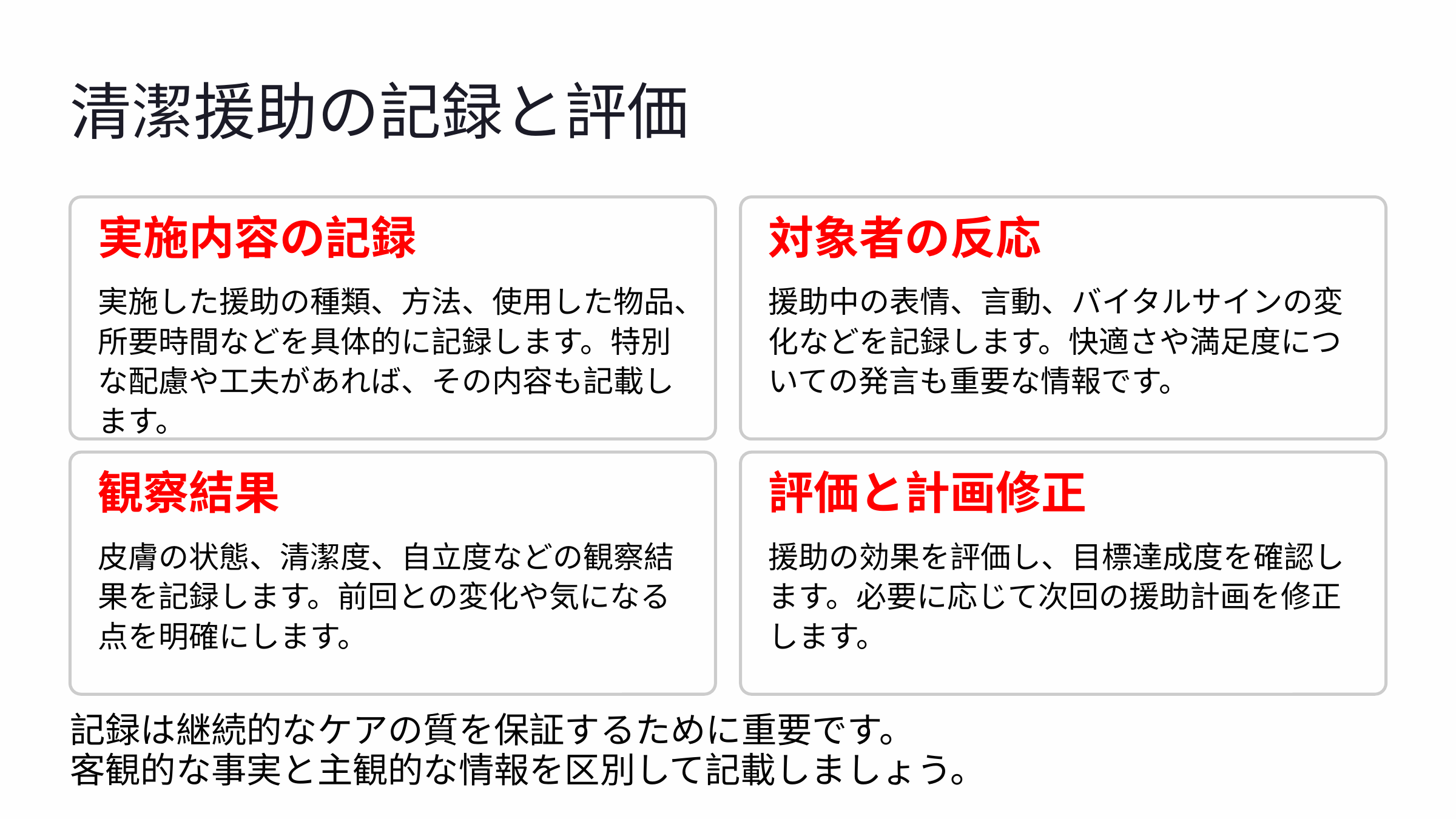

清潔援助の記録と評価

実施内容の記録
対象者の反応
実施した援助の種類、方法、使用した物品、所要時間などを具体的に記録します。特別な配慮や工夫があれば、その内容も記載します。
援助中の表情、言動、バイタルサインの変化などを記録します。快適さや満足度についての発言も重要な情報です。

観察結果
評価と計画修正
皮膚の状態、清潔度、自立度などの観察結果を記録します。前回との変化や気になる点を明確にします。
援助の効果を評価し、目標達成度を確認します。必要に応じて次回の援助計画を修正します。
記録は継続的なケアの質を保証するために重要です。
客観的な事実と主観的な情報を区別して記載しましょう。